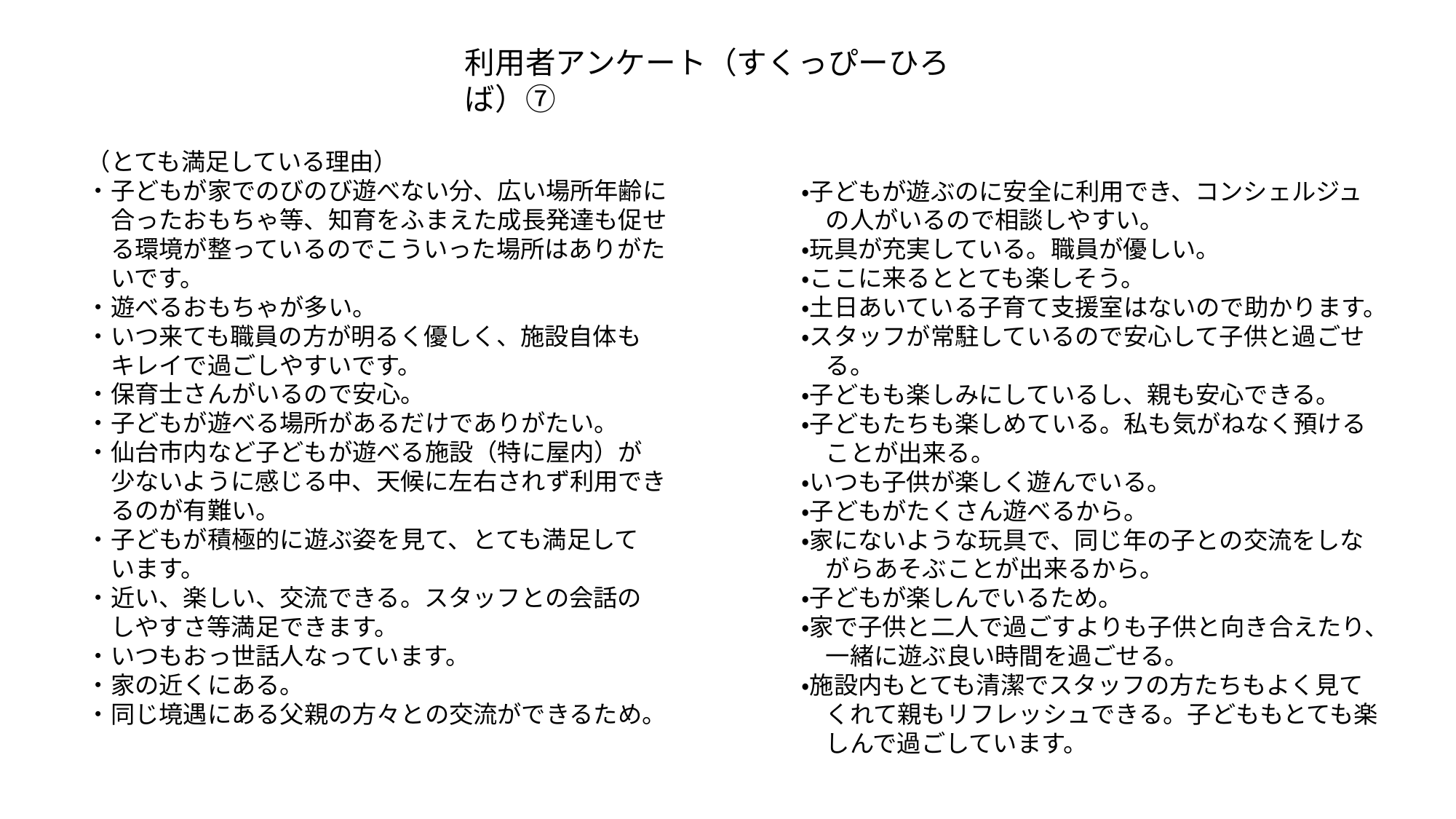

利用者アンケート（すくっぴーひろば）⑦
（とても満足している理由）
・子どもが家でのびのび遊べない分、広い場所年齢に
　合ったおもちゃ等、知育をふまえた成長発達も促せ
　る環境が整っているのでこういった場所はありがた
　いです。
・遊べるおもちゃが多い。
・いつ来ても職員の方が明るく優しく、施設自体も
　キレイで過ごしやすいです。
・保育士さんがいるので安心。
・子どもが遊べる場所があるだけでありがたい。
・仙台市内など子どもが遊べる施設（特に屋内）が
　少ないように感じる中、天候に左右されず利用でき
　るのが有難い。
・子どもが積極的に遊ぶ姿を見て、とても満足して
　います。
・近い、楽しい、交流できる。スタッフとの会話の
　しやすさ等満足できます。
・いつもおっ世話人なっています。
・家の近くにある。
・同じ境遇にある父親の方々との交流ができるため。

・子どもが遊ぶのに安全に利用でき、コンシェルジュ
　の人がいるので相談しやすい。
・玩具が充実している。職員が優しい。
・ここに来るととても楽しそう。
・土日あいている子育て支援室はないので助かります。
・スタッフが常駐しているので安心して子供と過ごせ
　る。
・子どもも楽しみにしているし、親も安心できる。
・子どもたちも楽しめている。私も気がねなく預ける
　ことが出来る。
・いつも子供が楽しく遊んでいる。
・子どもがたくさん遊べるから。
・家にないような玩具で、同じ年の子との交流をしな
　がらあそぶことが出来るから。
・子どもが楽しんでいるため。
・家で子供と二人で過ごすよりも子供と向き合えたり、
　一緒に遊ぶ良い時間を過ごせる。
・施設内もとても清潔でスタッフの方たちもよく見て
　くれて親もリフレッシュできる。子どももとても楽
　しんで過ごしています。